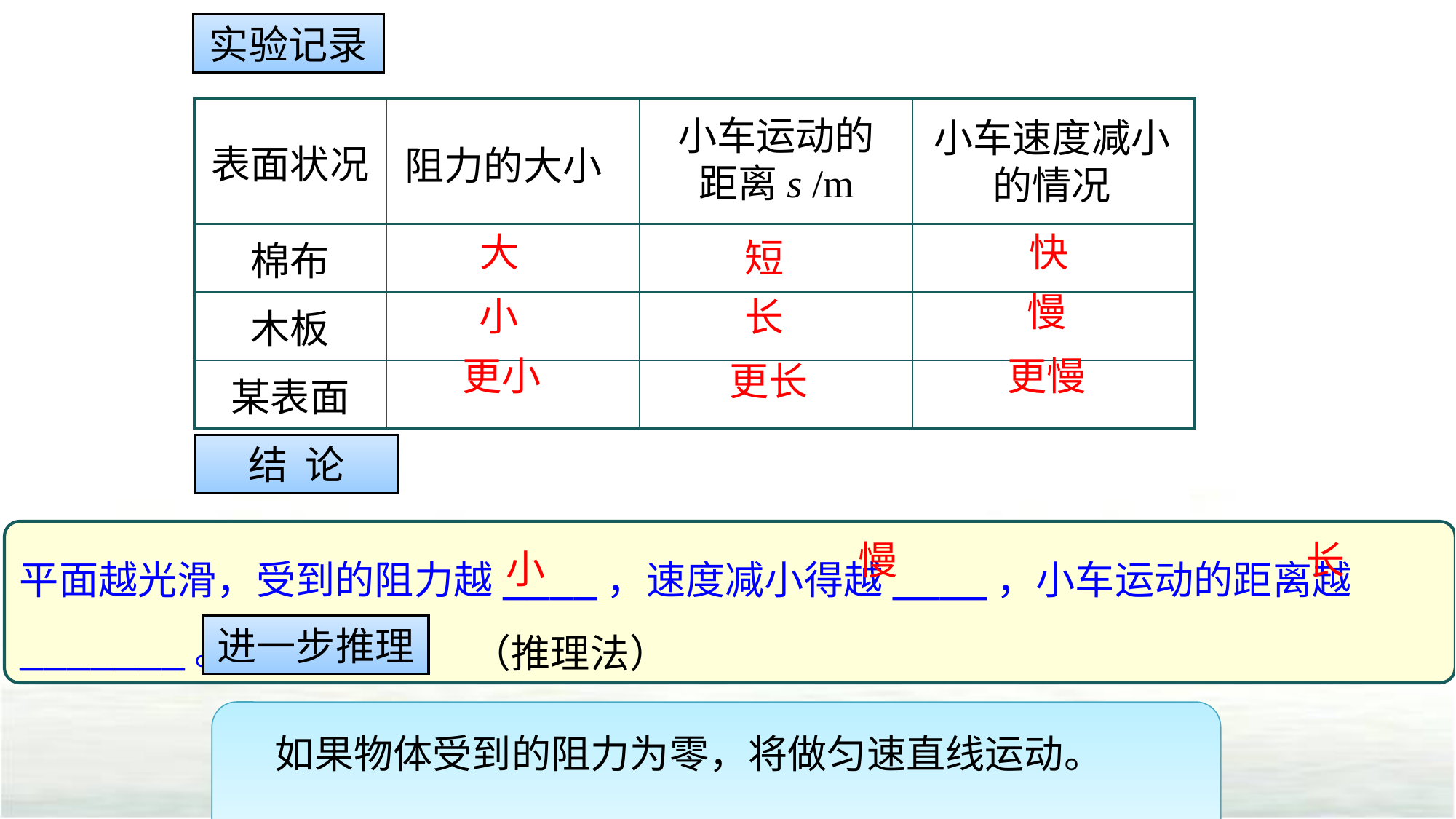

实验记录
| 表面状况 |  |  |  |
| --- | --- | --- | --- |
| 棉布 |  |  |  |
| 木板 |  |  |  |
| 某表面 |  |  |  |
小车运动的
距离s /m
小车速度减小的情况
阻力的大小
大
快
短
慢
小
长
更小
更慢
更长
结  论
平面越光滑，受到的阻力越____，速度减小得越____，小车运动的距离越_______。
慢
长
小
（推理法）
进一步推理
    如果物体受到的阻力为零，将做匀速直线运动。